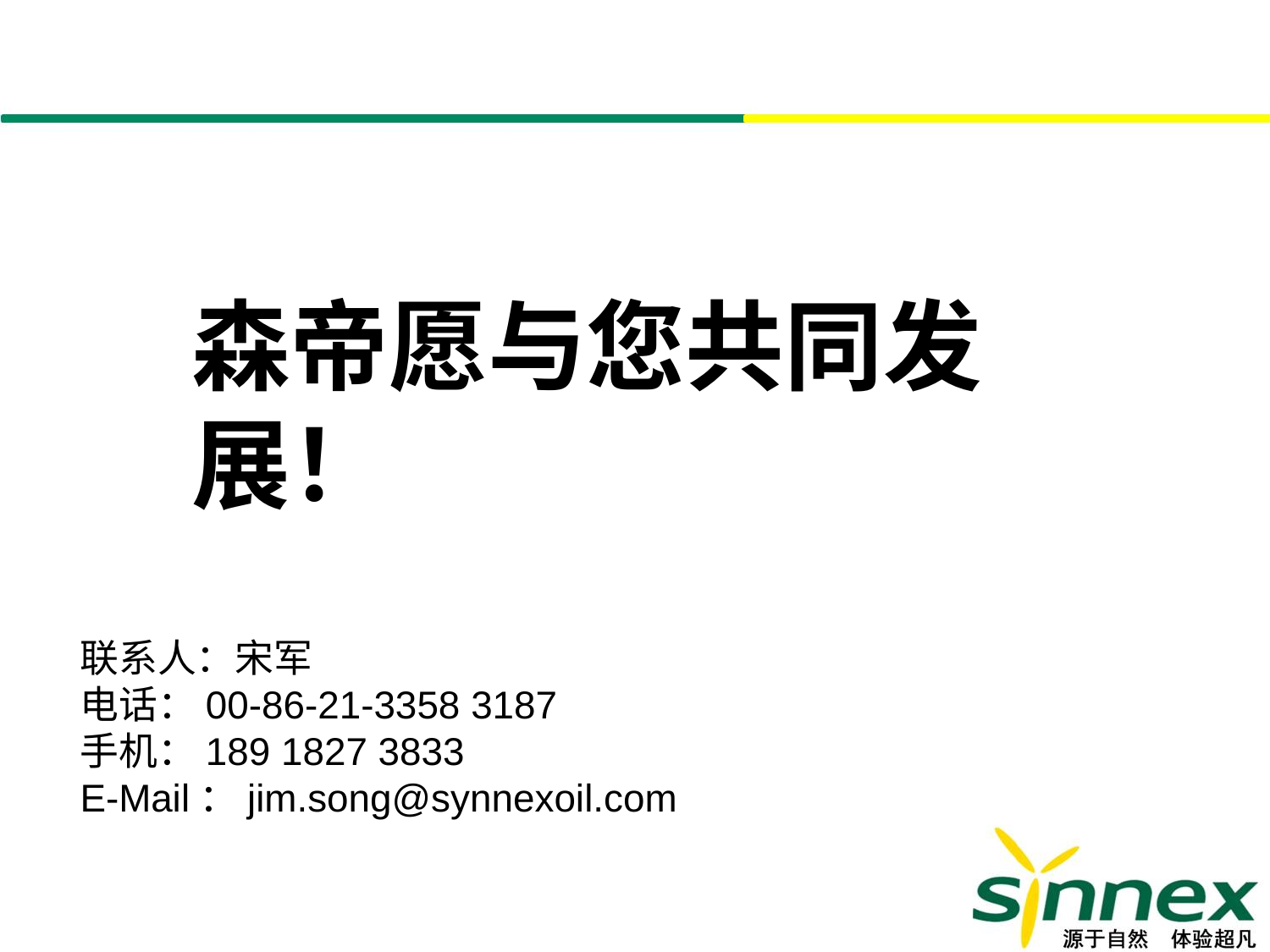

森帝愿与您共同发展！
联系人：宋军
电话：00-86-21-3358 3187
手机：189 1827 3833
E-Mail：jim.song@synnexoil.com